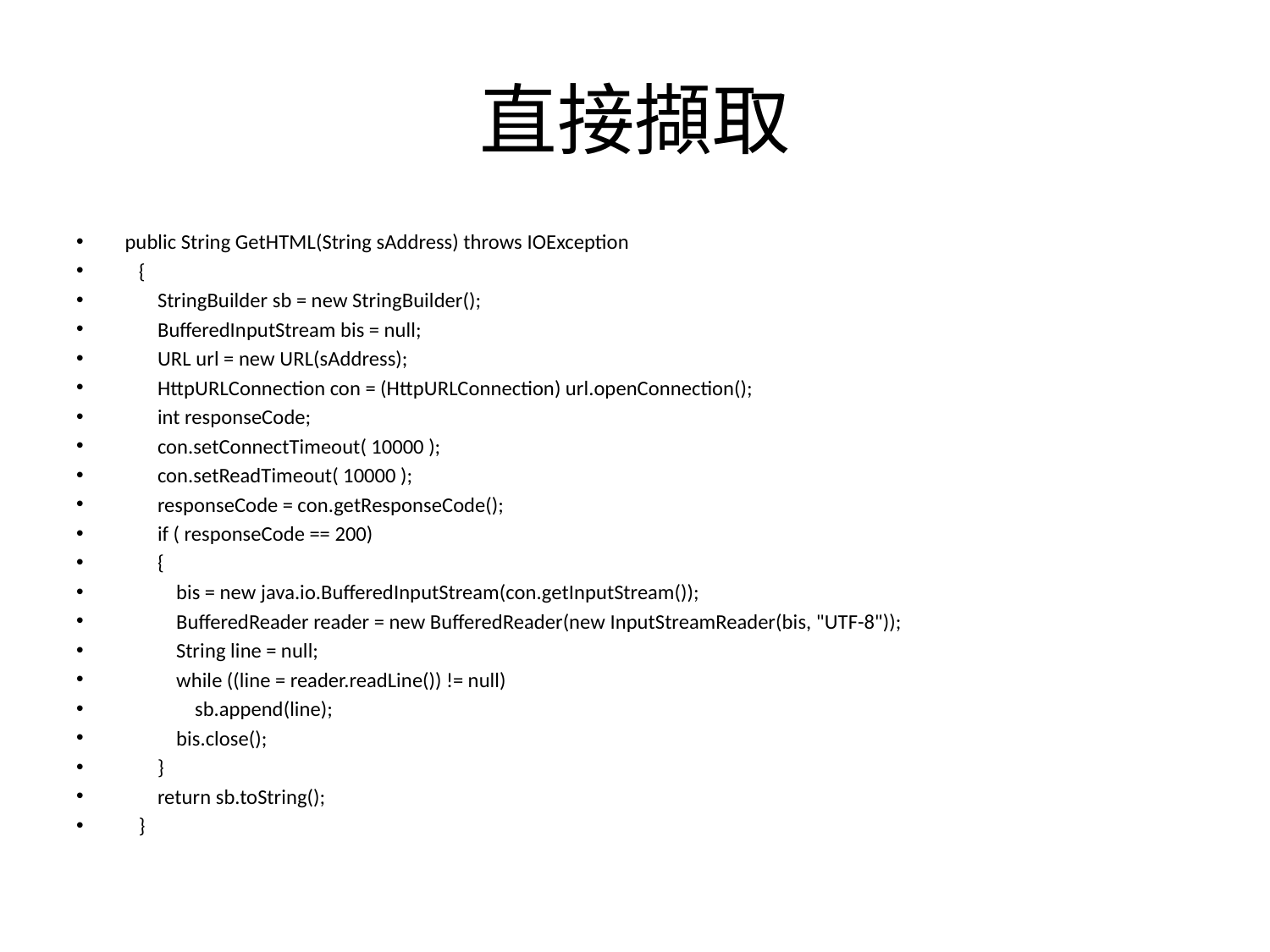

# 直接擷取
 public String GetHTML(String sAddress) throws IOException
    {
        StringBuilder sb = new StringBuilder();
        BufferedInputStream bis = null;
        URL url = new URL(sAddress);
        HttpURLConnection con = (HttpURLConnection) url.openConnection();
        int responseCode;
        con.setConnectTimeout( 10000 );
        con.setReadTimeout( 10000 );
        responseCode = con.getResponseCode();
        if ( responseCode == 200)
        {
            bis = new java.io.BufferedInputStream(con.getInputStream());
            BufferedReader reader = new BufferedReader(new InputStreamReader(bis, "UTF-8"));
            String line = null;
            while ((line = reader.readLine()) != null)
                sb.append(line);
            bis.close();
        }
        return sb.toString();
    }